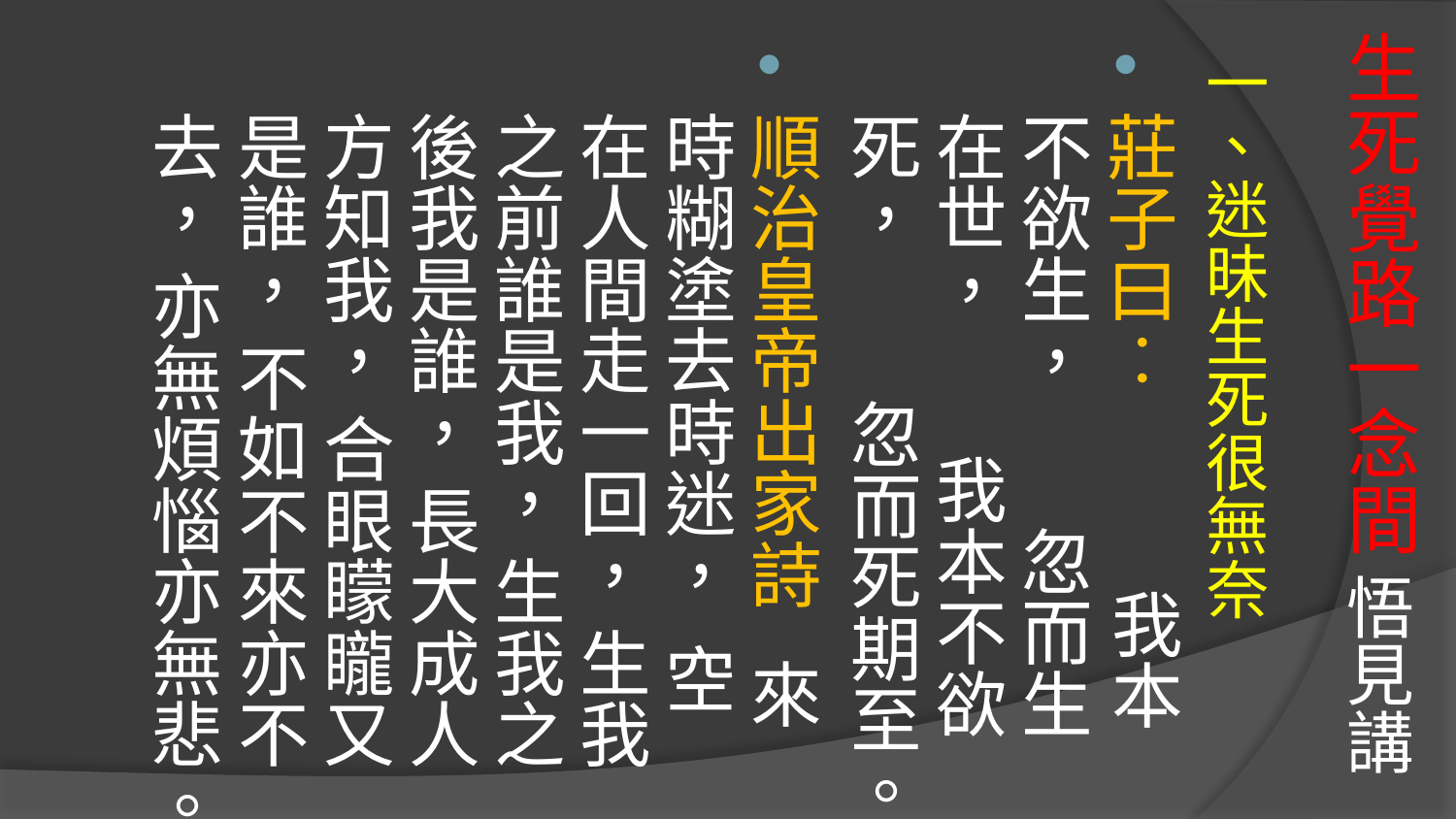

# 生死覺路一念間 悟見講
一、迷昧生死很無奈
莊子曰︰            我本不欲生，        忽而生在世，        我本不欲死，         忽而死期至。
順治皇帝出家詩   來時糊塗去時迷，  空在人間走一回， 生我之前誰是我， 生我之後我是誰， 長大成人方知我， 合眼矇矓又是誰， 不如不來亦不去， 亦無煩惱亦無悲。